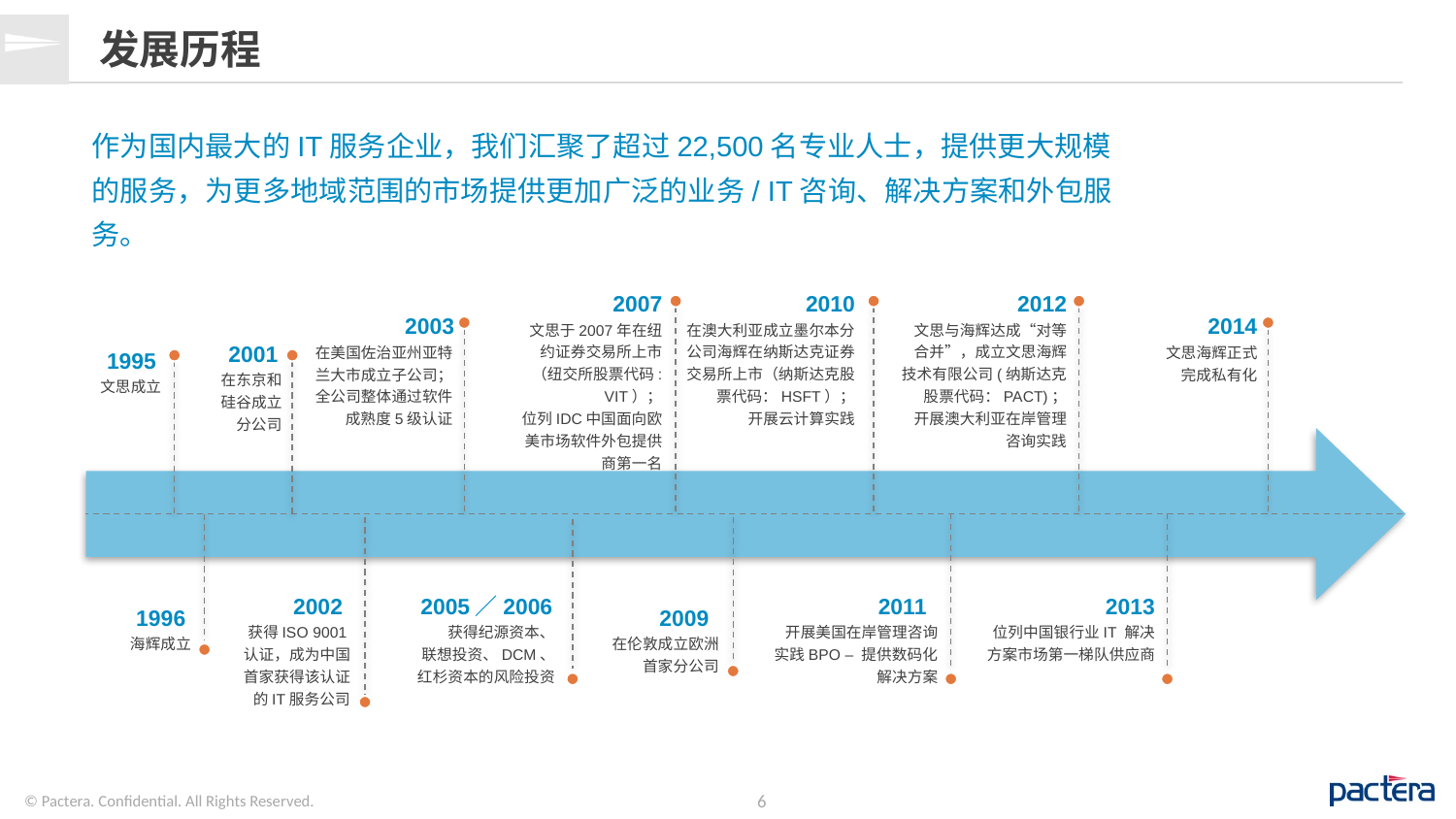

# 发展历程
作为国内最大的IT服务企业，我们汇聚了超过22,500名专业人士，提供更大规模的服务，为更多地域范围的市场提供更加广泛的业务/ IT咨询、解决方案和外包服务。
2007
2010
2012
2003
2014

文思于2007年在纽约证券交易所上市（纽交所股票代码: VIT）；
位列IDC中国面向欧美市场软件外包提供商第一名
在澳大利亚成立墨尔本分公司海辉在纳斯达克证券交易所上市（纳斯达克股票代码：HSFT）；
开展云计算实践
文思与海辉达成“对等合并”，成立文思海辉技术有限公司(纳斯达克股票代码：PACT)；
开展澳大利亚在岸管理咨询实践

2001
1995
在美国佐治亚州亚特兰大市成立子公司；全公司整体通过软件成熟度5级认证
文思海辉正式完成私有化

在东京和硅谷成立分公司
文思成立

2002
2005／2006
2011
2013
1996
2009
获得ISO 9001认证，成为中国首家获得该认证的IT服务公司
获得纪源资本、
联想投资、DCM、
红杉资本的风险投资
开展美国在岸管理咨询实践BPO – 提供数码化解决方案
位列中国银行业IT 解决方案市场第一梯队供应商
海辉成立
在伦敦成立欧洲首家分公司

© Pactera. Confidential. All Rights Reserved.
6